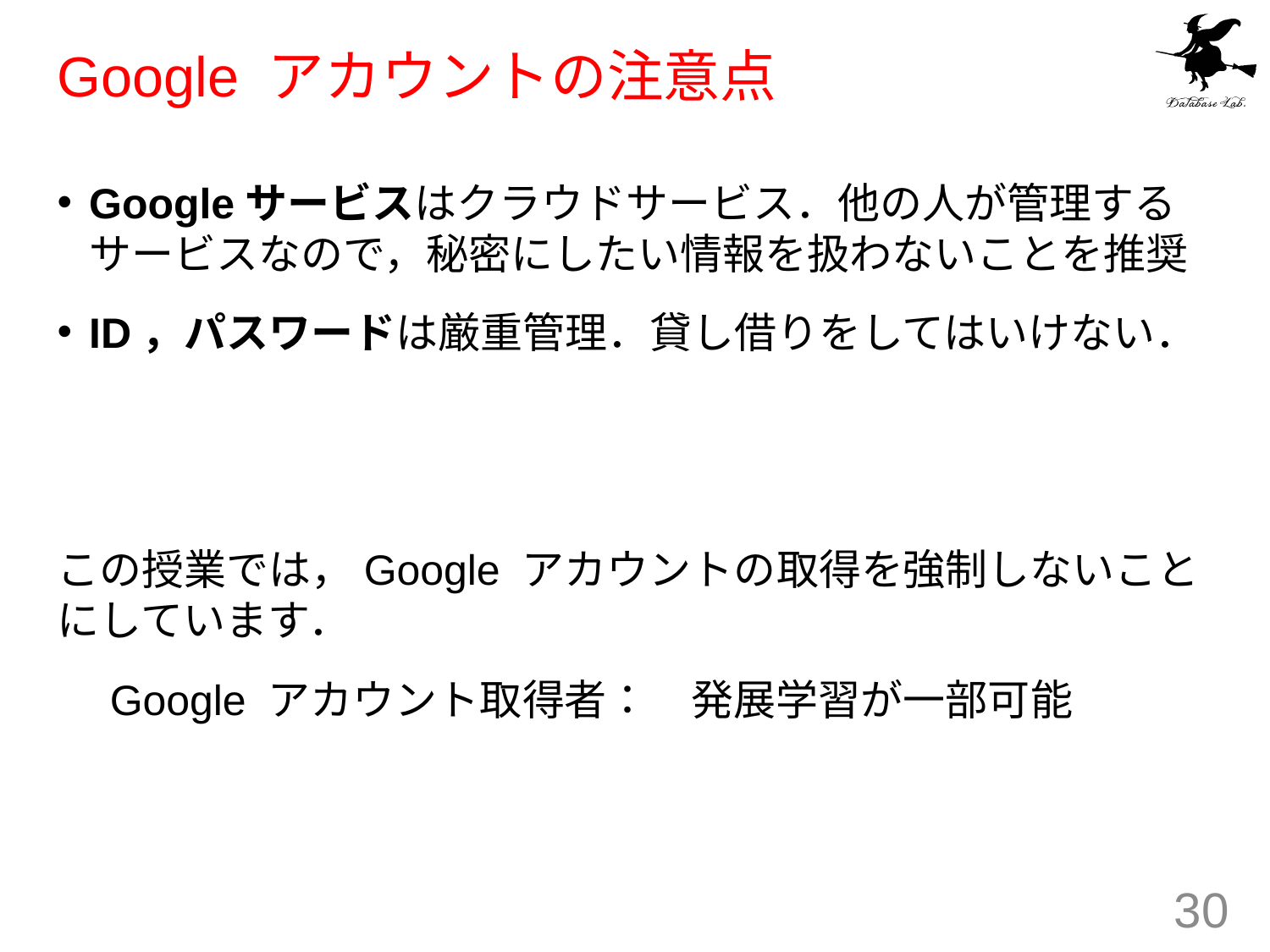

# Google アカウントの注意点
Googleサービスはクラウドサービス．他の人が管理するサービスなので，秘密にしたい情報を扱わないことを推奨
ID，パスワードは厳重管理．貸し借りをしてはいけない．

この授業では，Google アカウントの取得を強制しないことにしています．
　Google アカウント取得者：　発展学習が一部可能
30